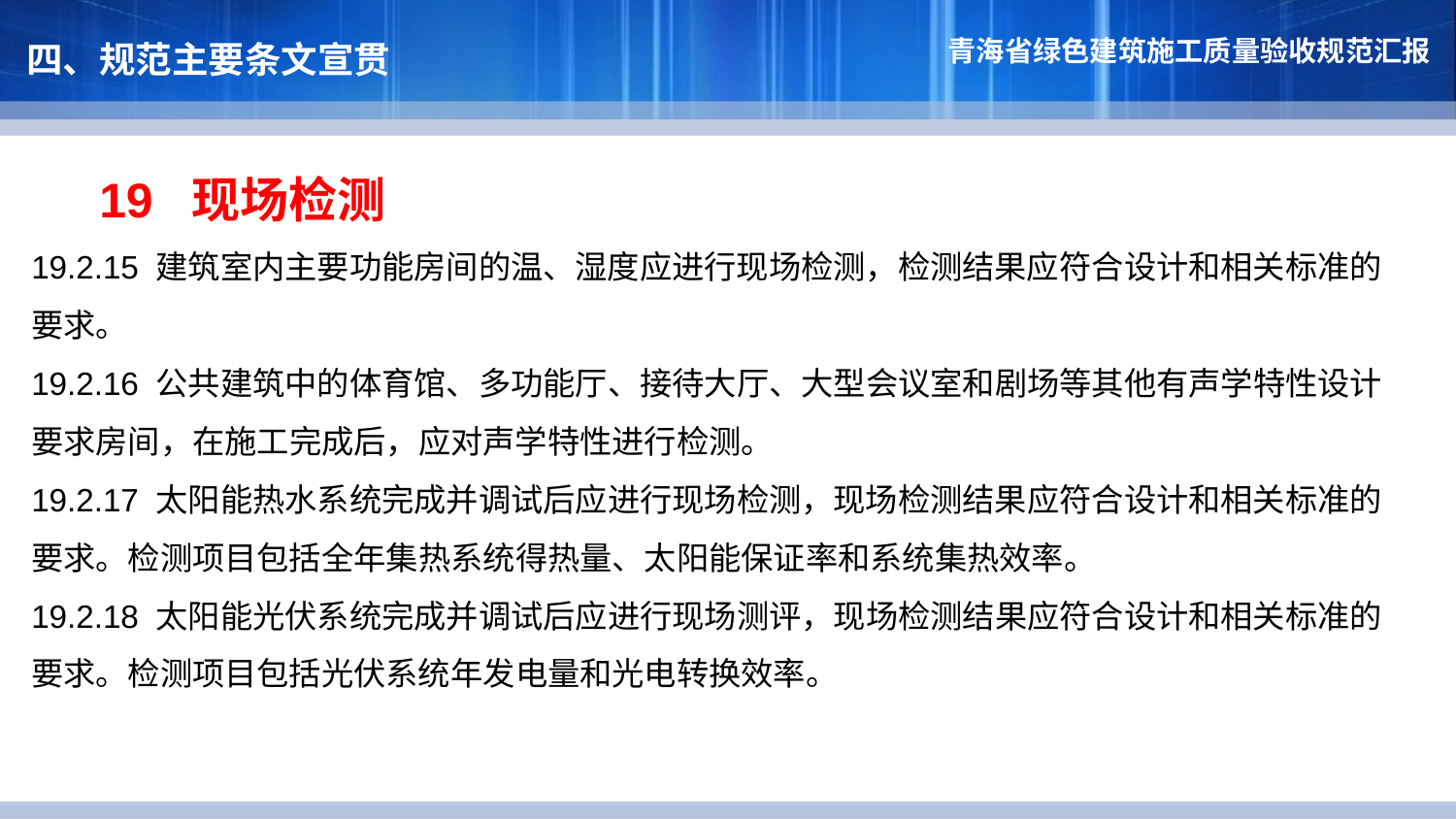

四、规范主要条文宣贯
     19  现场检测
19.2.15 建筑室内主要功能房间的温、湿度应进行现场检测，检测结果应符合设计和相关标准的要求。
19.2.16 公共建筑中的体育馆、多功能厅、接待大厅、大型会议室和剧场等其他有声学特性设计要求房间，在施工完成后，应对声学特性进行检测。
19.2.17 太阳能热水系统完成并调试后应进行现场检测，现场检测结果应符合设计和相关标准的要求。检测项目包括全年集热系统得热量、太阳能保证率和系统集热效率。
19.2.18 太阳能光伏系统完成并调试后应进行现场测评，现场检测结果应符合设计和相关标准的要求。检测项目包括光伏系统年发电量和光电转换效率。